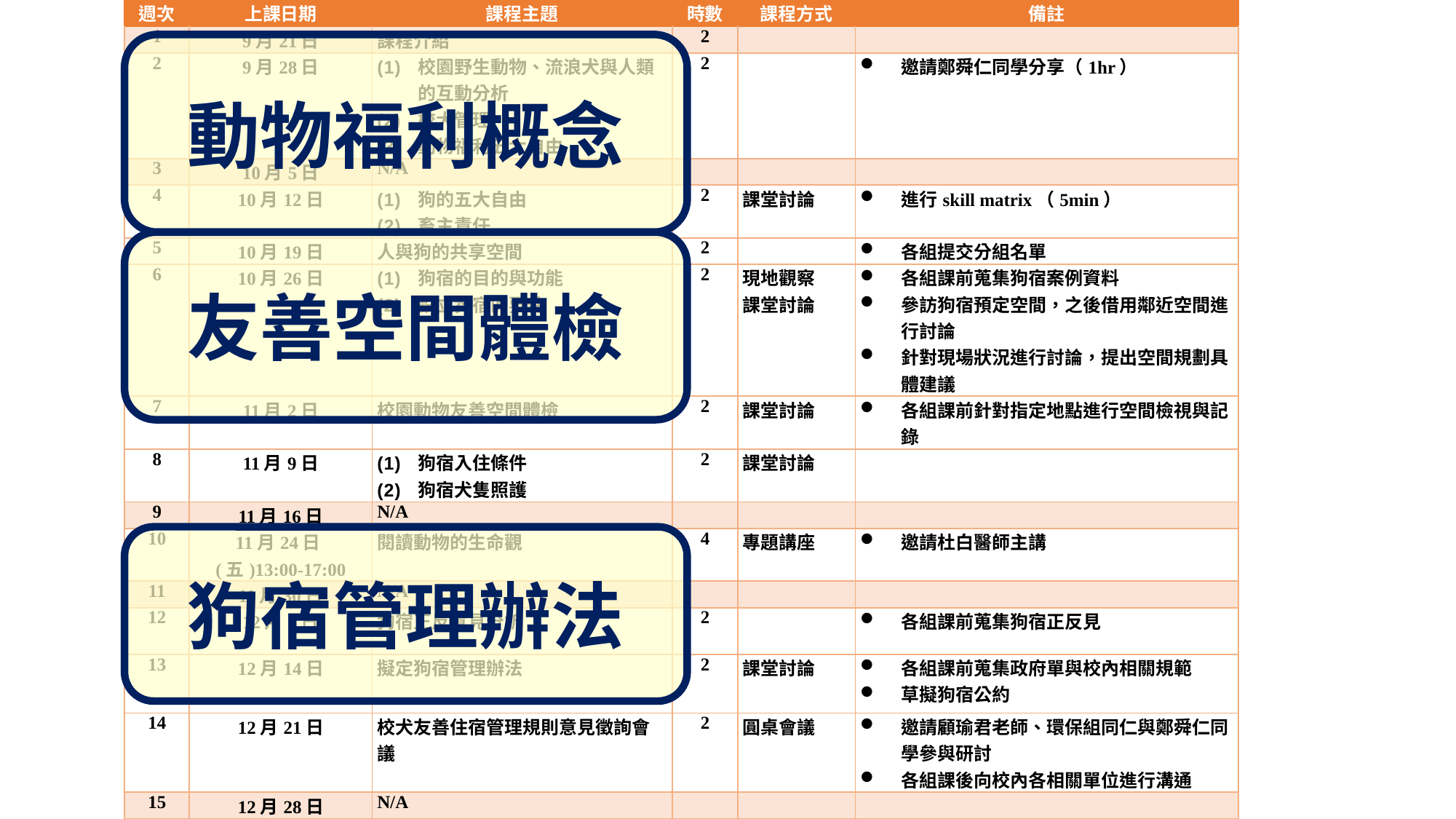

| 週次 | 上課日期 | 課程主題 | 時數 | 課程方式 | 備註 |
| --- | --- | --- | --- | --- | --- |
| 1 | 9月21日 | 課程介紹 | 2 |  |  |
| 2 | 9月28日 | 校園野生動物、流浪犬與人類的互動分析 校犬管理 動物福利五大自由 | 2 |  | 邀請鄭舜仁同學分享（1hr） |
| 3 | 10月5日 | N/A |  |  |  |
| 4 | 10月12日 | 狗的五大自由 畜主責任 | 2 | 課堂討論 | 進行skill matrix（5min） |
| 5 | 10月19日 | 人與狗的共享空間 | 2 |  | 各組提交分組名單 |
| 6 | 10月26日 | 狗宿的目的與功能 設立狗宿的要件 | 2 | 現地觀察 課堂討論 | 各組課前蒐集狗宿案例資料 參訪狗宿預定空間，之後借用鄰近空間進行討論 針對現場狀況進行討論，提出空間規劃具體建議 |
| 7 | 11月2日 | 校園動物友善空間體檢 | 2 | 課堂討論 | 各組課前針對指定地點進行空間檢視與記錄 |
| 8 | 11月9日 | 狗宿入住條件 狗宿犬隻照護 | 2 | 課堂討論 |  |
| 9 | 11月16日 | N/A |  |  |  |
| 10 | 11月24日(五)13:00-17:00 | 閱讀動物的生命觀 | 4 | 專題講座 | 邀請杜白醫師主講 |
| 11 | 11月30日 | N/A |  |  |  |
| 12 | 12月7日 | 狗宿正反意見分析 | 2 |  | 各組課前蒐集狗宿正反見 |
| 13 | 12月14日 | 擬定狗宿管理辦法 | 2 | 課堂討論 | 各組課前蒐集政府單與校內相關規範 草擬狗宿公約 |
| 14 | 12月21日 | 校犬友善住宿管理規則意見徵詢會議 | 2 | 圓桌會議 | 邀請顧瑜君老師、環保組同仁與鄭舜仁同學參與研討 各組課後向校內各相關單位進行溝通 |
| 15 | 12月28日 | N/A |  |  |  |
| 16 | 1月5日(五)13:00-17:00 | 動保政治、政策與公民參與 | 4 | 工作坊 | 邀請台灣動物社會研究會協辦 |
| 17 | 1月11日 | 報告與校方各單位溝通結果 | 2 |  |  |
| 18 | 1月18日 | 期末總結 | 2 |  |  |
動物福利概念
友善空間體檢

狗宿管理辦法